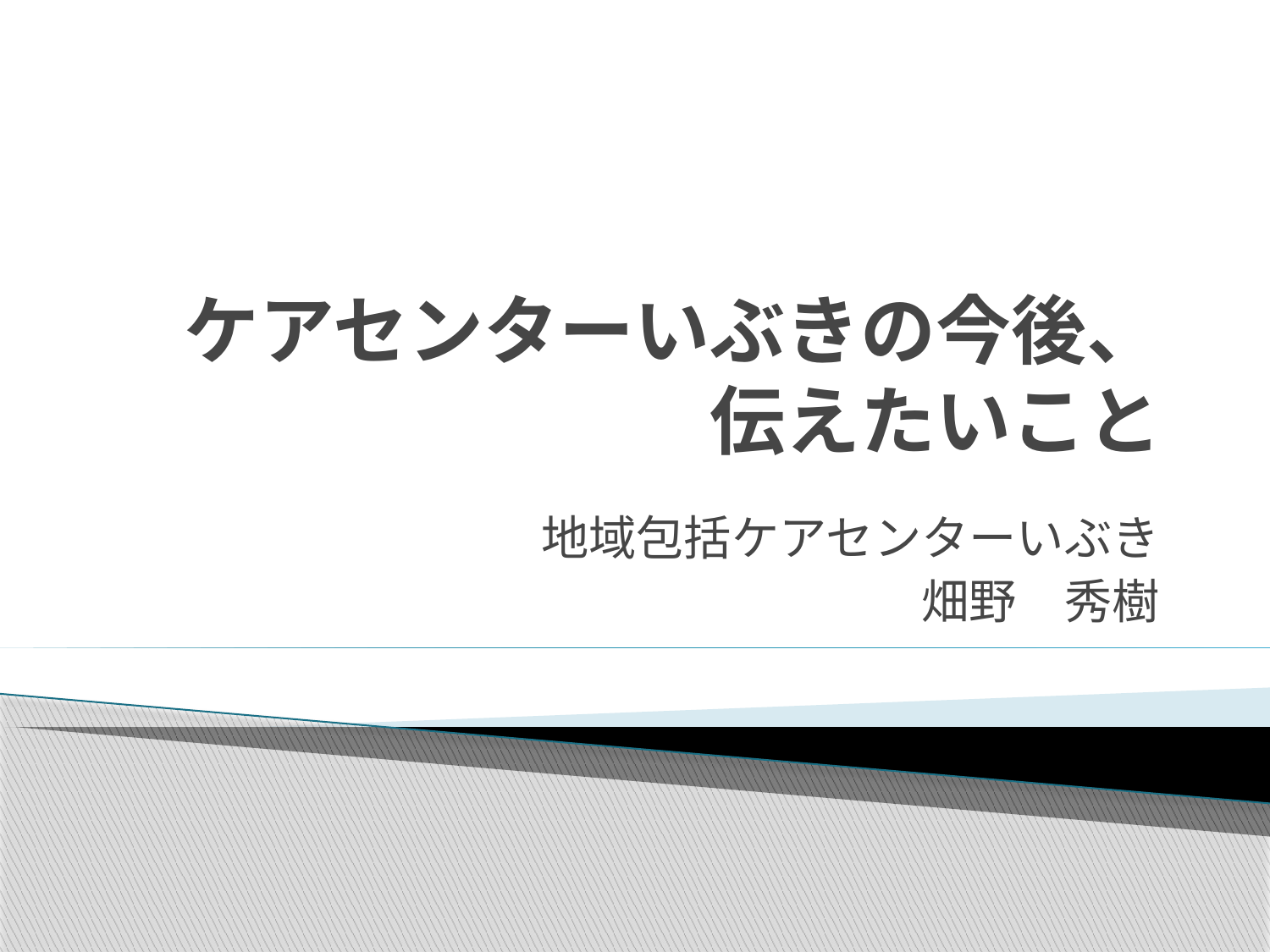

# ケアセンターいぶきの今後、 伝えたいこと
地域包括ケアセンターいぶき
　畑野　秀樹